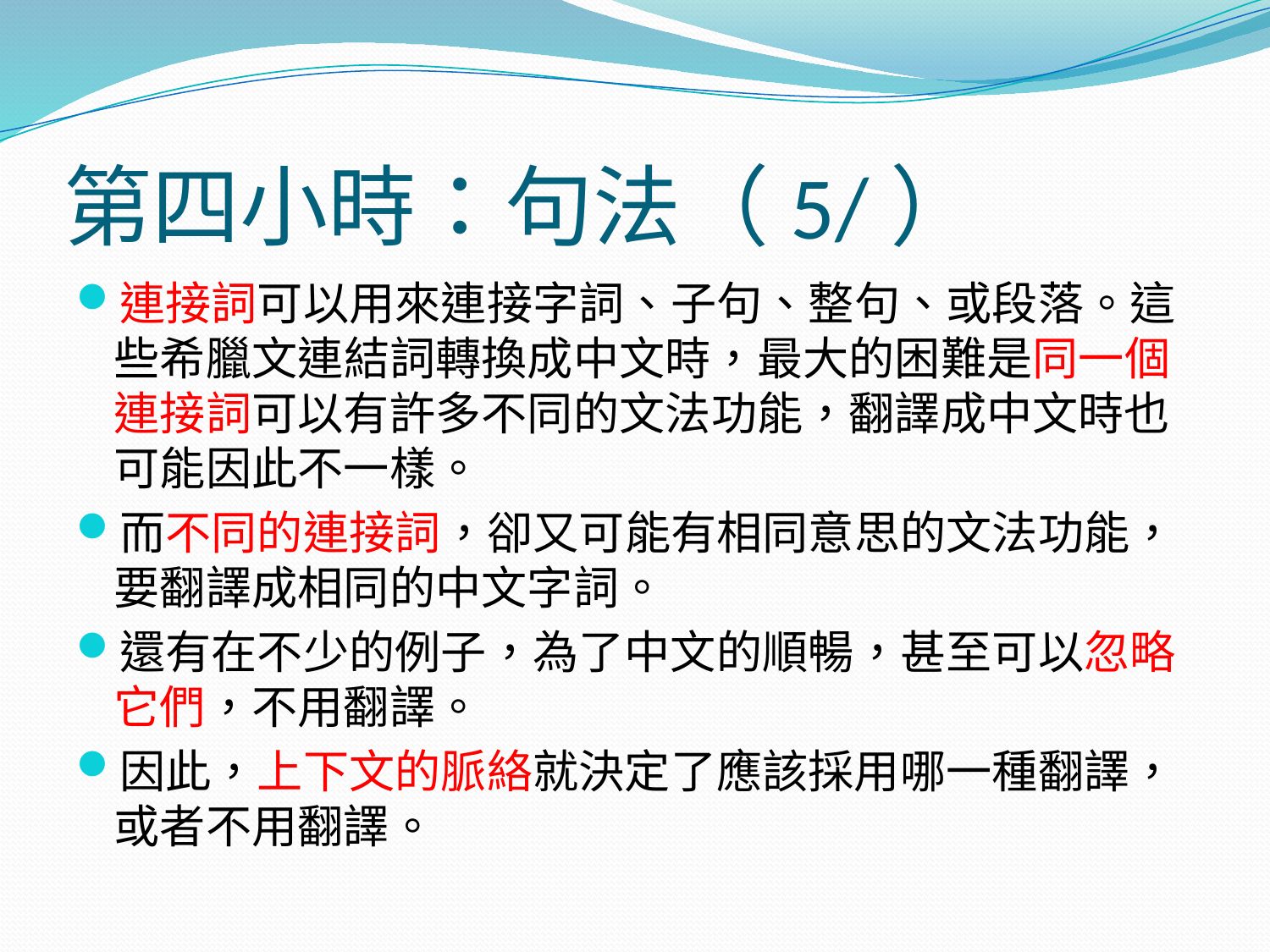

# 第四小時：句法（5/）
連接詞可以用來連接字詞、子句、整句、或段落。這些希臘文連結詞轉換成中文時，最大的困難是同一個連接詞可以有許多不同的文法功能，翻譯成中文時也可能因此不一樣。
而不同的連接詞，卻又可能有相同意思的文法功能，要翻譯成相同的中文字詞。
還有在不少的例子，為了中文的順暢，甚至可以忽略它們，不用翻譯。
因此，上下文的脈絡就決定了應該採用哪一種翻譯，或者不用翻譯。